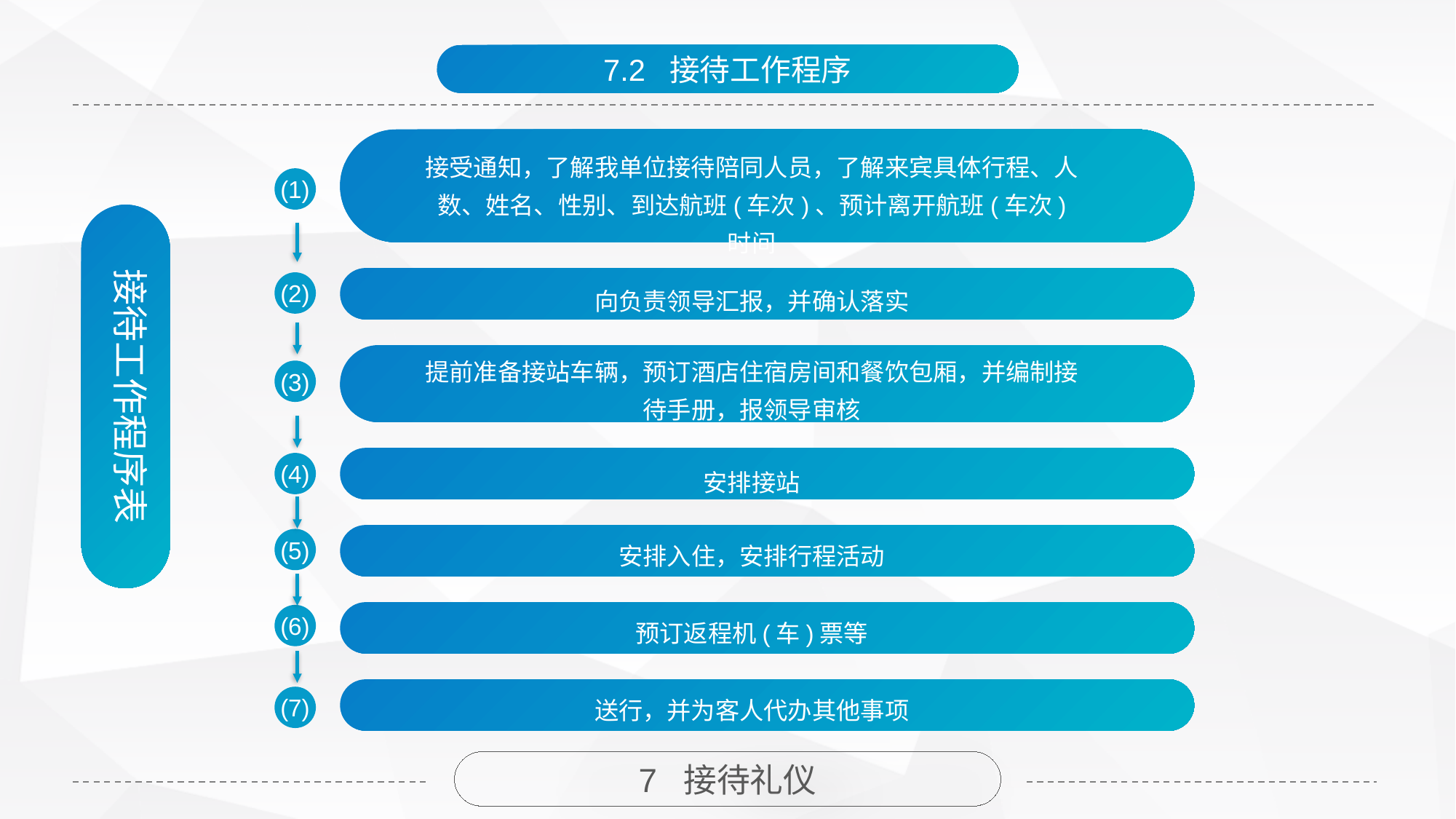

7.2  接待工作程序

接受通知，了解我单位接待陪同人员，了解来宾具体行程、人数、姓名、性别、到达航班(车次)、预计离开航班(车次) 时间
(1)

接待工作程序表

向负责领导汇报，并确认落实
(2)
提前准备接站车辆，预订酒店住宿房间和餐饮包厢，并编制接待手册，报领导审核

(3)

安排接站
(4)

安排入住，安排行程活动
(5)

预订返程机(车)票等
(6)

送行，并为客人代办其他事项
(7)
7  接待礼仪